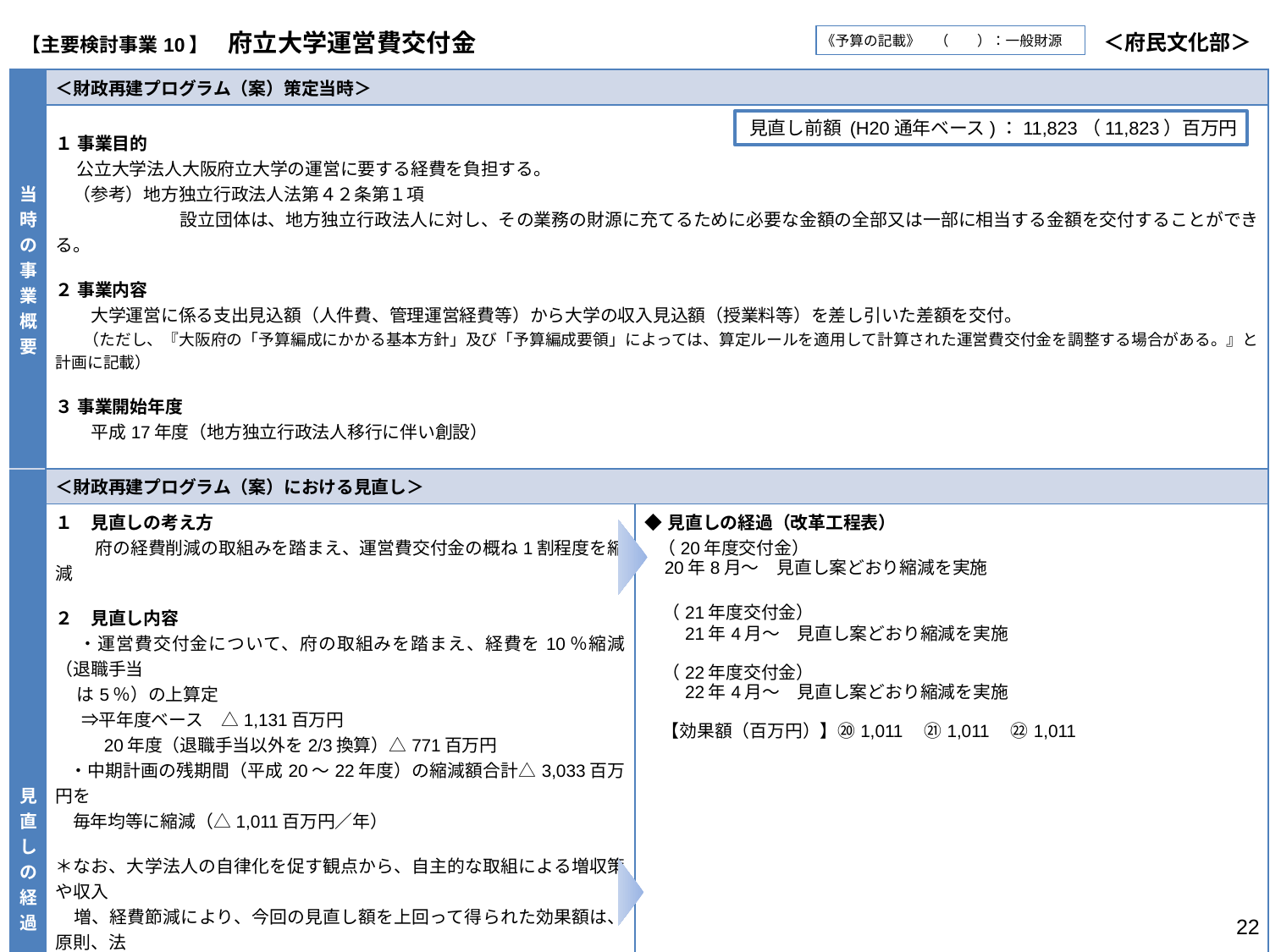

| 【主要検討事業10】　府立大学運営費交付金 |  |  | ＜府民文化部＞ |
| --- | --- | --- | --- |
《予算の記載》　（　　）：一般財源
| 当時の事業概要 | ＜財政再建プログラム（案）策定当時＞ |  |
| --- | --- | --- |
|  | １ 事業目的 公立大学法人大阪府立大学の運営に要する経費を負担する。 　（参考）地方独立行政法人法第４２条第１項 　　　　　　　設立団体は、地方独立行政法人に対し、その業務の財源に充てるために必要な金額の全部又は一部に相当する金額を交付することができる。 ２ 事業内容 　　大学運営に係る支出見込額（人件費、管理運営経費等）から大学の収入見込額（授業料等）を差し引いた差額を交付。 　（ただし、『大阪府の「予算編成にかかる基本方針」及び「予算編成要領」によっては、算定ルールを適用して計算された運営費交付金を調整する場合がある。』と計画に記載） ３ 事業開始年度 　　平成17年度（地方独立行政法人移行に伴い創設） |  |
| 見直しの経過 | ＜財政再建プログラム（案）における見直し＞ |  |
|  | １　見直しの考え方 　　 府の経費削減の取組みを踏まえ、運営費交付金の概ね1割程度を縮減 ２　見直し内容 　 ・運営費交付金について、府の取組みを踏まえ、経費を10％縮減（退職手当 は5％）の上算定 　 ⇒平年度ベース　△1,131百万円 　　 20年度（退職手当以外を2/3換算）△771百万円 ・中期計画の残期間（平成20～22年度）の縮減額合計△3,033百万円を 毎年均等に縮減（△1,011百万円／年） ＊なお、大学法人の自律化を促す観点から、自主的な取組による増収策や収入 増、経費節減により、今回の見直し額を上回って得られた効果額は、原則、法 人で活用できるものとする。 ３　実施時期 　　 平成20年度 | ◆見直しの経過（改革工程表） （20年度交付金） 20年8月～　見直し案どおり縮減を実施 　（21年度交付金） 　　21年4月～　見直し案どおり縮減を実施 　 　（22年度交付金） 　　22年4月～　見直し案どおり縮減を実施 【効果額（百万円）】⑳1,011　㉑1,011　㉒1,011 |
|  | ＜財政構造改革プラン（案）における見直し＞ |  |
|  | ○見直し方向性 　 次期中期目標（23～28年度）において、運営費コストの精査、外部資金の 確保、納付金のあり方などを検討し、運営費に占める交付金率を引下げ | ◆見直しの経過（改革工程表） 　 交付金額年90億円を基本に運営費に占める割合を50％とすることを28年度までに 実施予定（23年度から順次実施） 　 【効果額（百万円）】㉓209　㉔832　㉕931 |
見直し前額 (H20通年ベース)：11,823（11,823）百万円

22